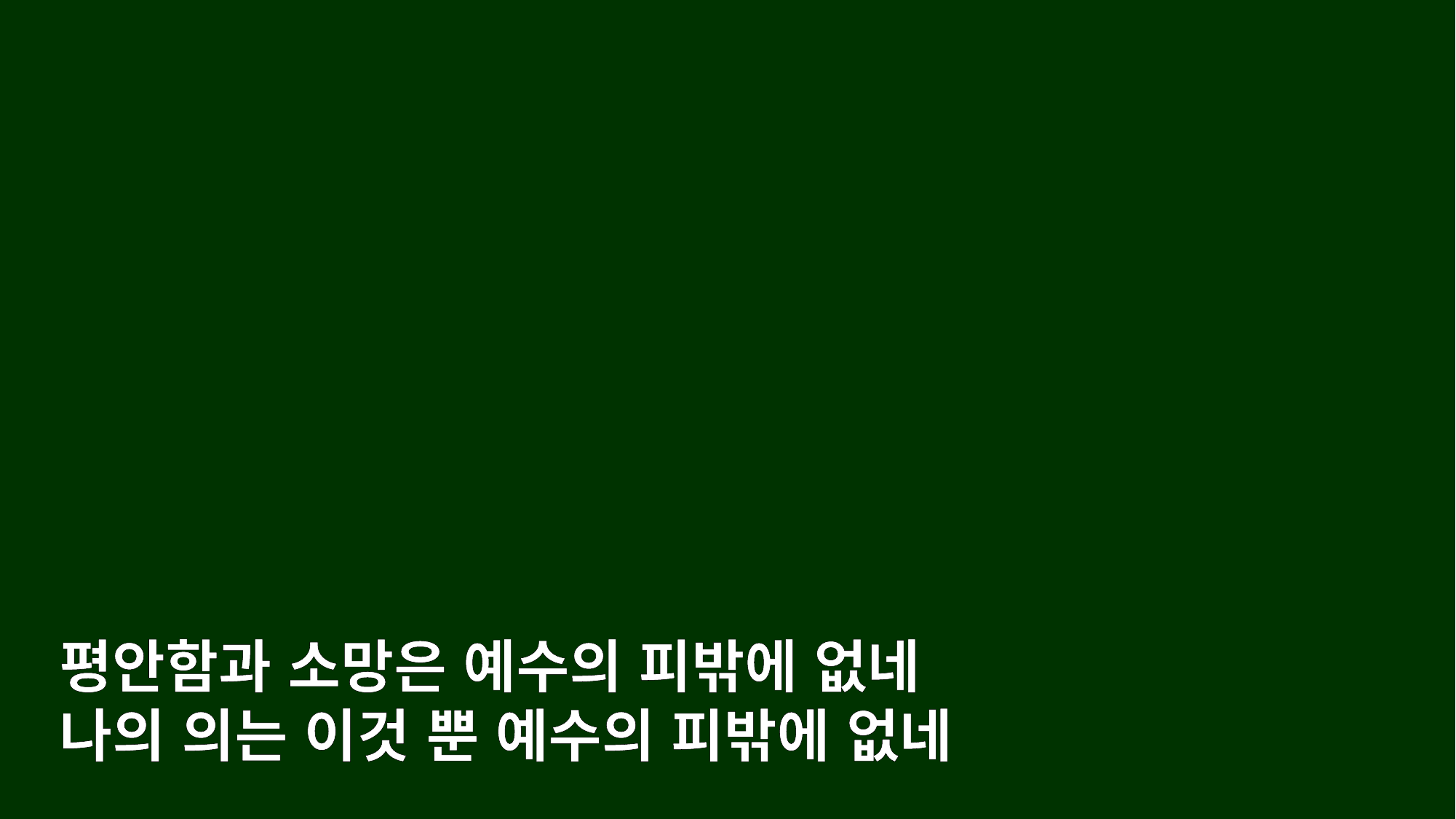

평안함과 소망은 예수의 피밖에 없네
나의 의는 이것 뿐 예수의 피밖에 없네